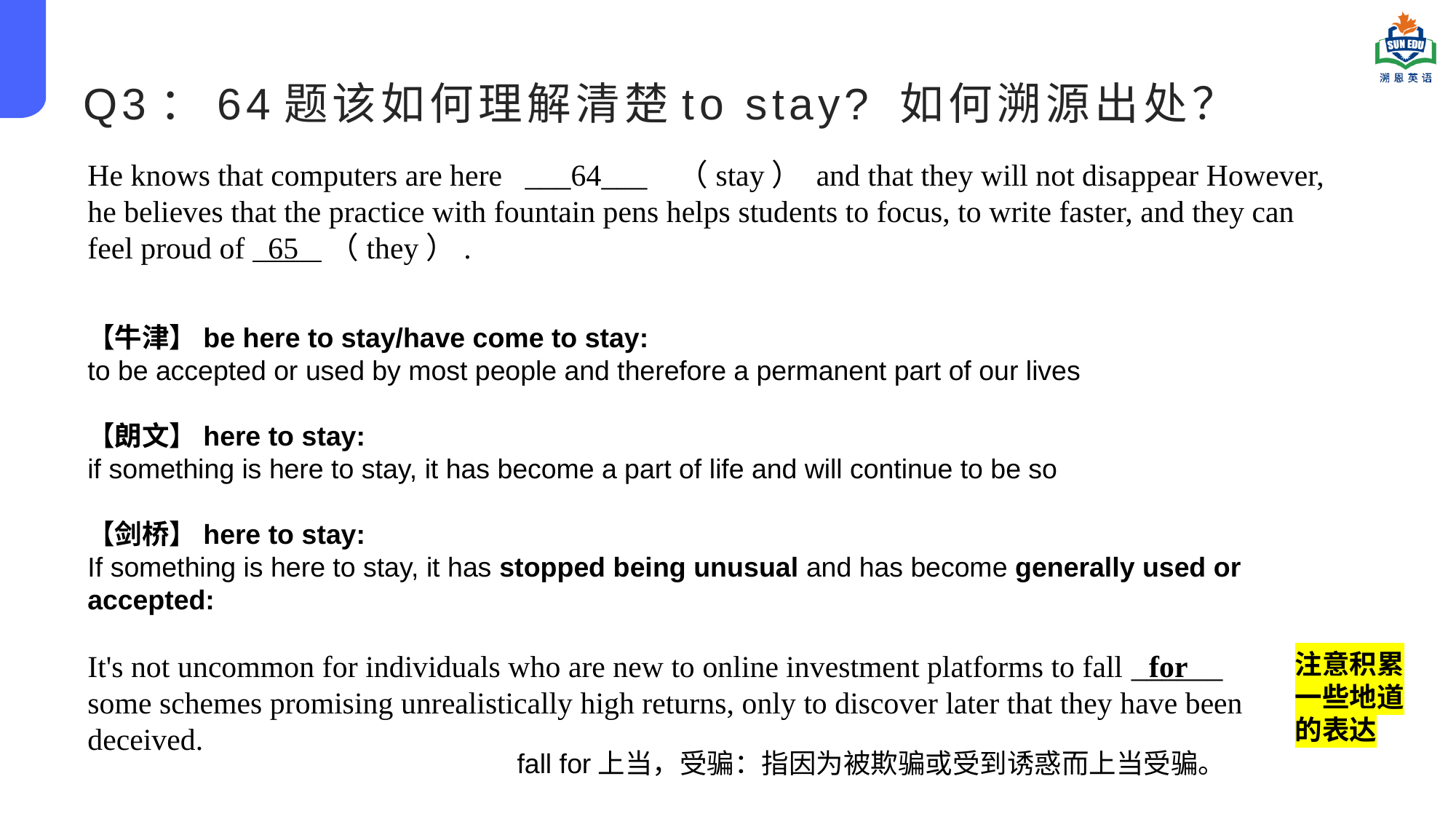

Q3：64题该如何理解清楚to stay? 如何溯源出处？
He knows that computers are here   ___64___   （stay） and that they will not disappear However, he believes that the practice with fountain pens helps students to focus, to write faster, and they can feel proud of   65   （they）.
【牛津】be here to stay/have come to stay:
to be accepted or used by most people and therefore a permanent part of our lives

【朗文】here to stay:
if something is here to stay, it has become a part of life and will continue to be so

【剑桥】here to stay:
If something is here to stay, it has stopped being unusual and has become generally used or accepted:
It's not uncommon for individuals who are new to online investment platforms to fall ______ some schemes promising unrealistically high returns, only to discover later that they have been deceived.
for
注意积累一些地道的表达
fall for上当，受骗：指因为被欺骗或受到诱惑而上当受骗。